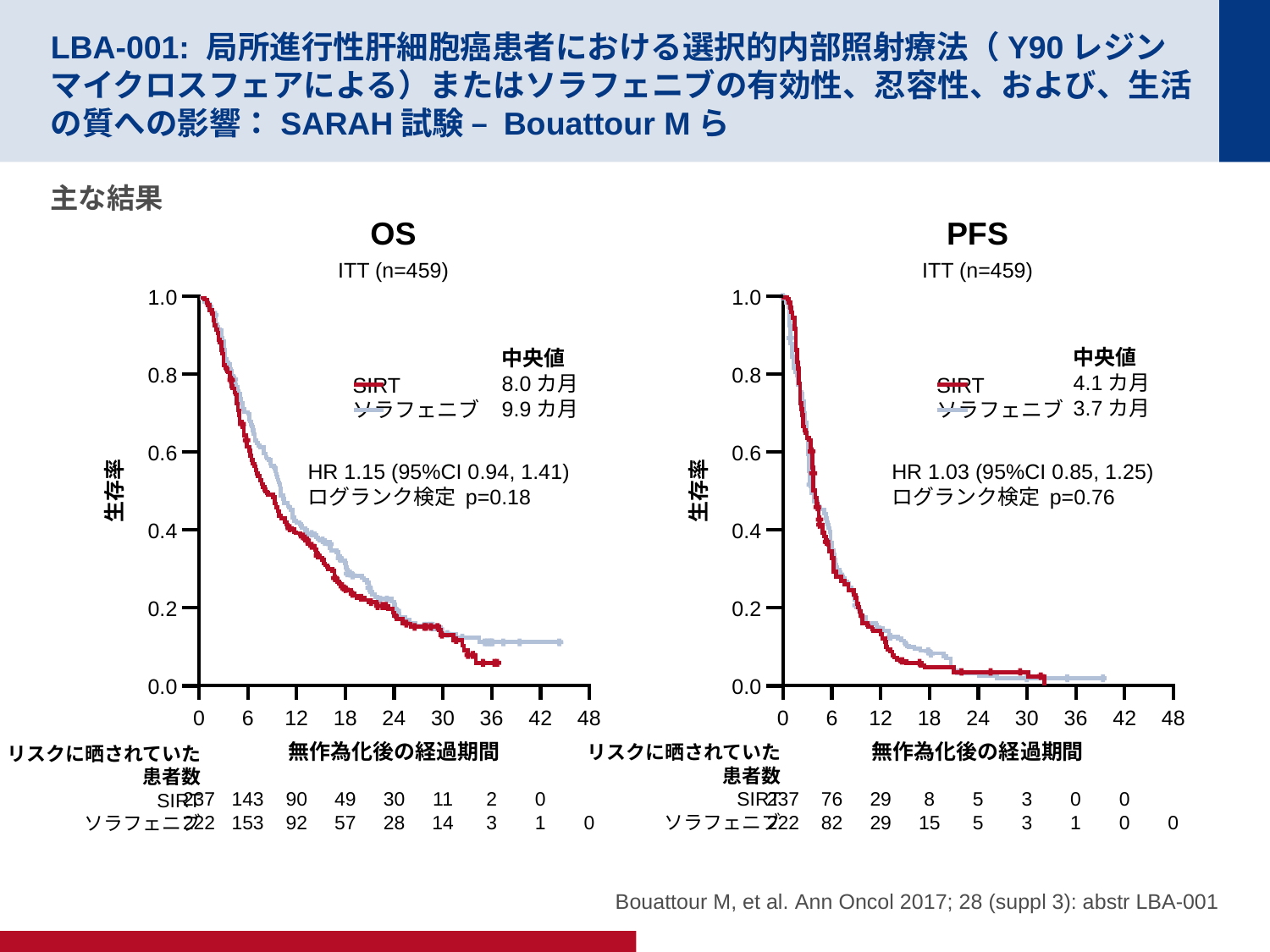

# LBA-001: 局所進行性肝細胞癌患者における選択的内部照射療法（Y90レジンマイクロスフェアによる）またはソラフェニブの有効性、忍容性、および、生活の質への影響：SARAH試験 – Bouattour Mら
主な結果
OS
ITT (n=459)
PFS
ITT (n=459)
1.0
1.0

中央値
4.1カ月
3.7カ月
中央値
8.0カ月
9.9カ月
0.8
0.8
SIRT
ソラフェニブ
SIRT
ソラフェニブ
0.6
0.6
HR 1.15 (95%CI 0.94, 1.41)
ログランク検定 p=0.18
HR 1.03 (95%CI 0.85, 1.25)
ログランク検定 p=0.76
生存率
生存率
0.4
0.4
0.2
0.2
0.0
0.0
0
6
12
18
24
30
36
42
48
0
6
12
18
24
30
36
42
48
無作為化後の経過期間
無作為化後の経過期間
リスクに晒されていた
患者数
SIRT
ソラフェニブ
リスクに晒されていた
患者数
SIRT
ソラフェニブ
237
222
143
153
90
92
49
57
30
28
11
14
2
3
0
1

0
237
222
76
82
29
29
8
15
5
5
3
3
0
1
0
0

0
Bouattour M, et al. Ann Oncol 2017; 28 (suppl 3): abstr LBA-001